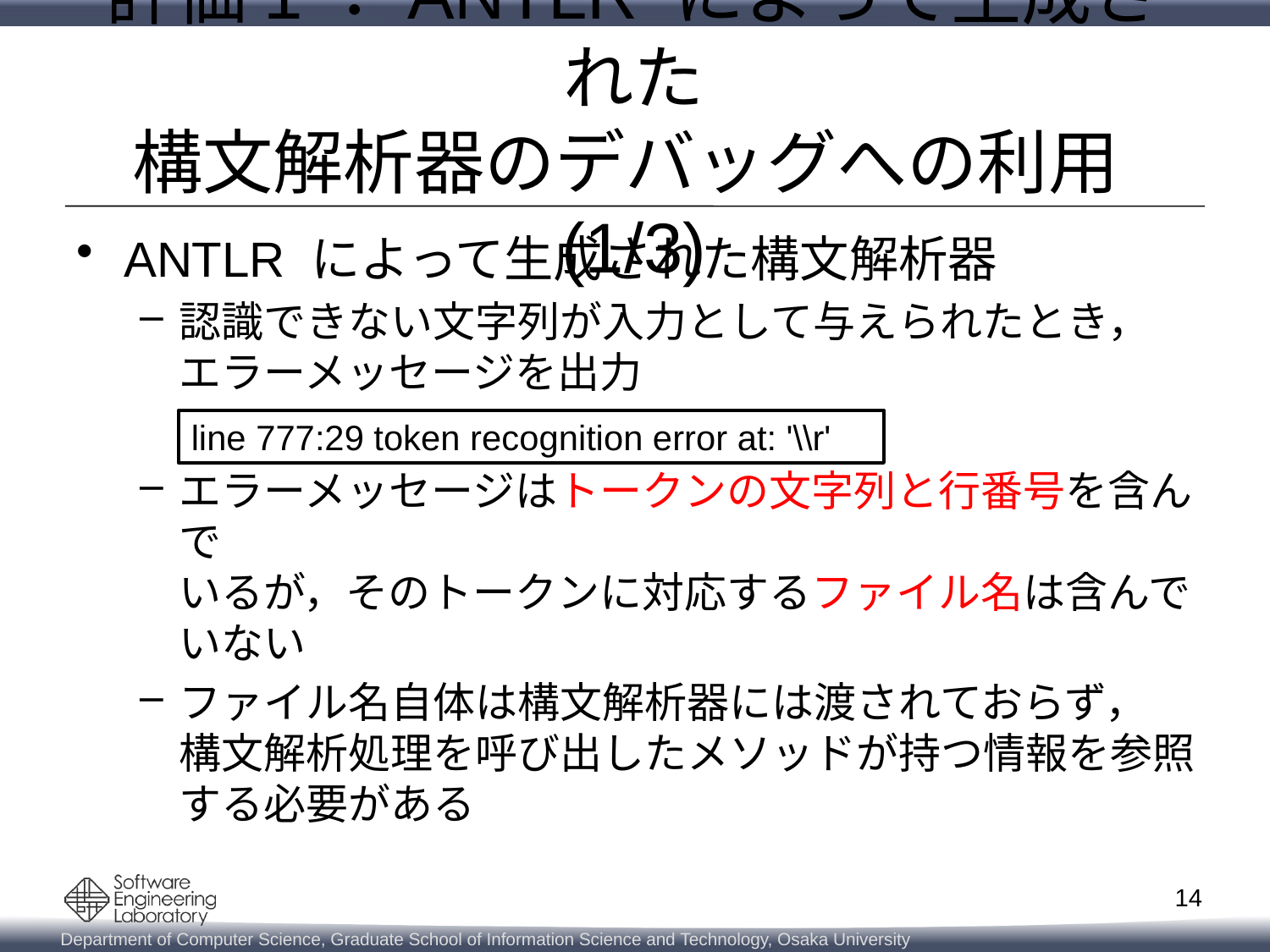

# 評価1：ANTLR によって生成された 構文解析器のデバッグへの利用(1/3)
ANTLR によって生成された構文解析器
認識できない文字列が入力として与えられたとき，
エラーメッセージを出力

エラーメッセージはトークンの文字列と行番号を含んで
いるが，そのトークンに対応するファイル名は含んでいない
ファイル名自体は構文解析器には渡されておらず，
構文解析処理を呼び出したメソッドが持つ情報を参照する必要がある

line 777:29 token recognition error at: '\\r'
14